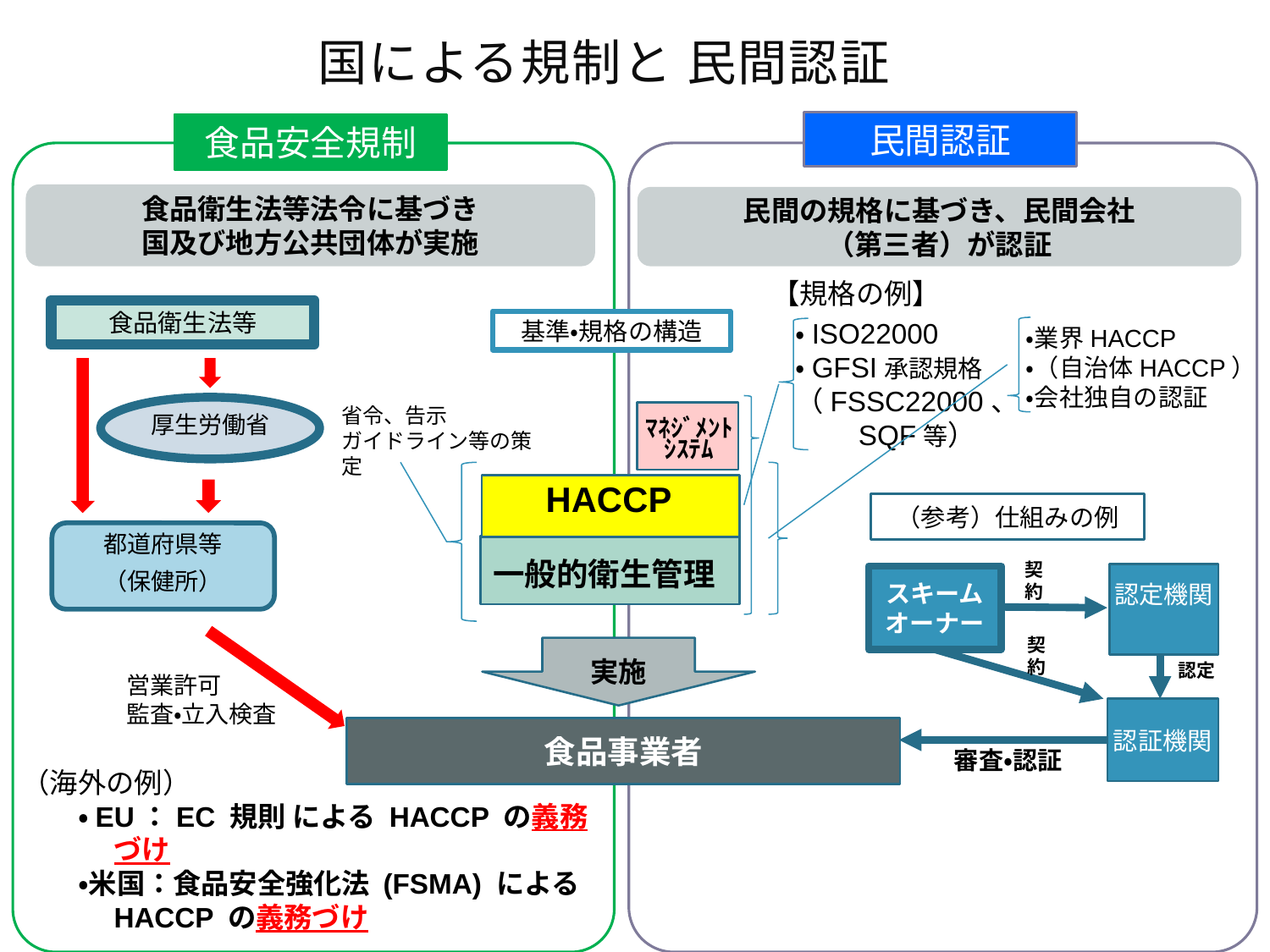

# 国による規制と 民間認証

民間認証
食品安全規制

食品衛生法等法令に基づき
国及び地方公共団体が実施
民間の規格に基づき、民間会社
（第三者）が認証
【規格の例】
食品衛生法等
・ISO22000
・GFSI承認規格
（FSSC22000、
　　SQF等）
基準・規格の構造
・業界HACCP
・（自治体HACCP）
・会社独自の認証

省令、告示
ガイドライン等の策定
厚生労働省

ﾏﾈｼﾞﾒﾝﾄ
ｼｽﾃﾑ

HACCP
（参考）仕組みの例
都道府県等
（保健所）
一般的衛生管理
契約
認定機関
スキーム
オーナー
契約
認定
認証機関
審査・認証

実施
営業許可
監査・立入検査
食品事業者
（海外の例）
　　・EU：EC 規則 による HACCP の義務づけ
　　・米国：食品安全強化法 (FSMA) による HACCP の義務づけ